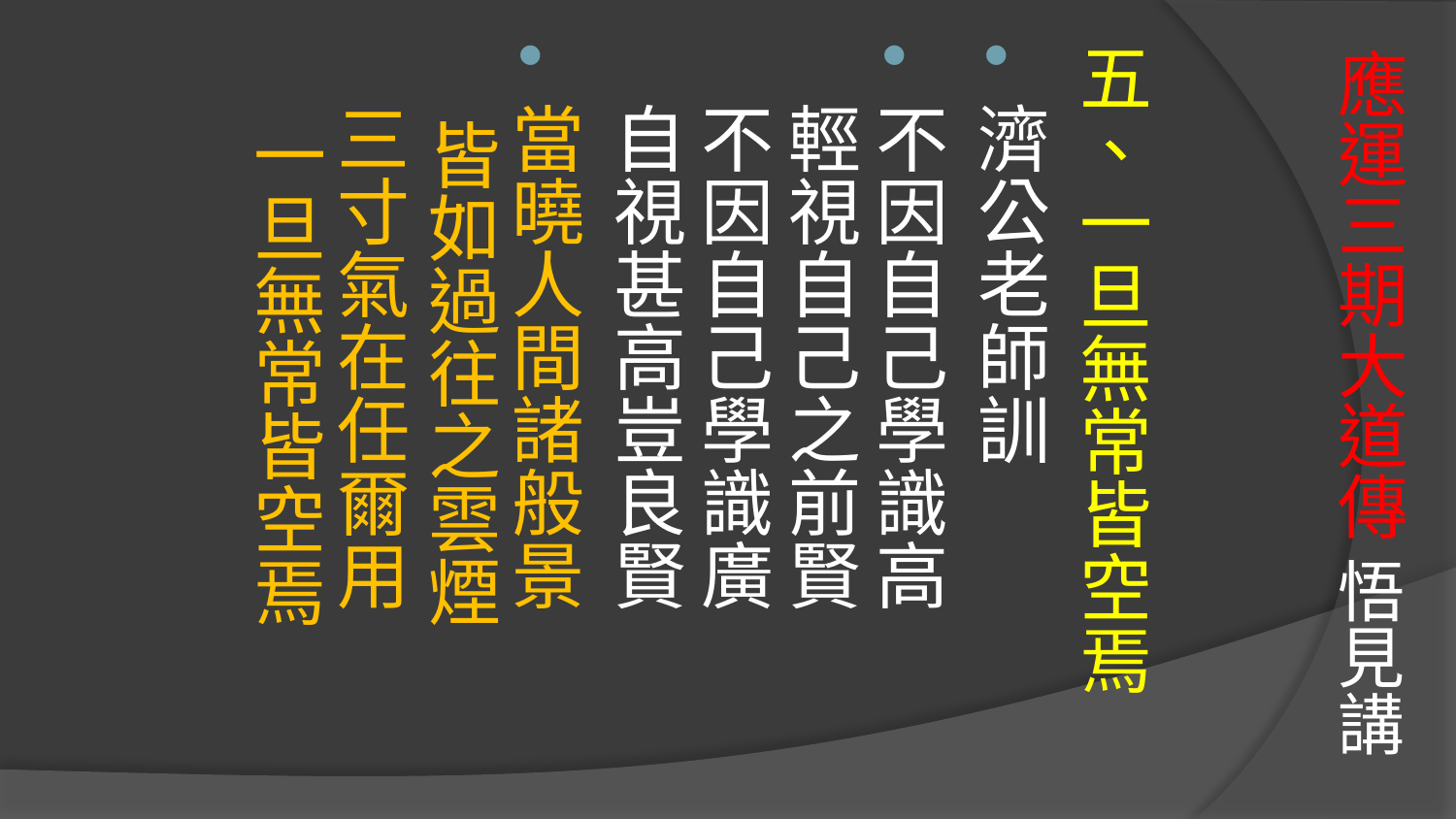

# 應運三期大道傳 悟見講
五、一旦無常皆空焉
濟公老師訓
不因自己學識高          輕視自己之前賢
不因自己學識廣         自視甚高豈良賢
當曉人間諸般景            皆如過往之雲煙
三寸氣在任爾用            一旦無常皆空焉